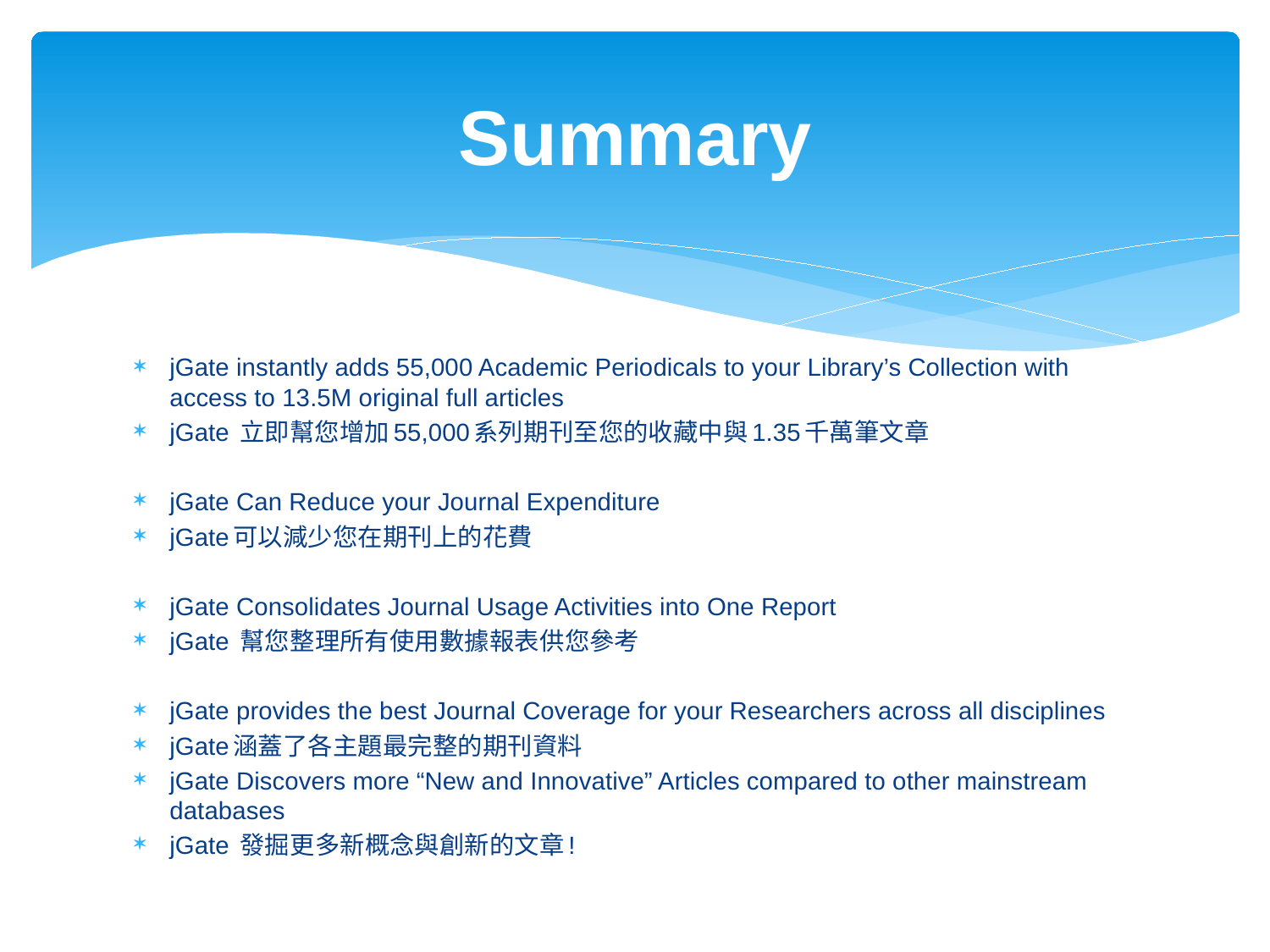

# Summary
jGate instantly adds 55,000 Academic Periodicals to your Library’s Collection with access to 13.5M original full articles
jGate 立即幫您增加55,000系列期刊至您的收藏中與1.35千萬筆文章

jGate Can Reduce your Journal Expenditure
jGate可以減少您在期刊上的花費

jGate Consolidates Journal Usage Activities into One Report
jGate 幫您整理所有使用數據報表供您參考

jGate provides the best Journal Coverage for your Researchers across all disciplines
jGate涵蓋了各主題最完整的期刊資料
jGate Discovers more “New and Innovative” Articles compared to other mainstream databases
jGate 發掘更多新概念與創新的文章!